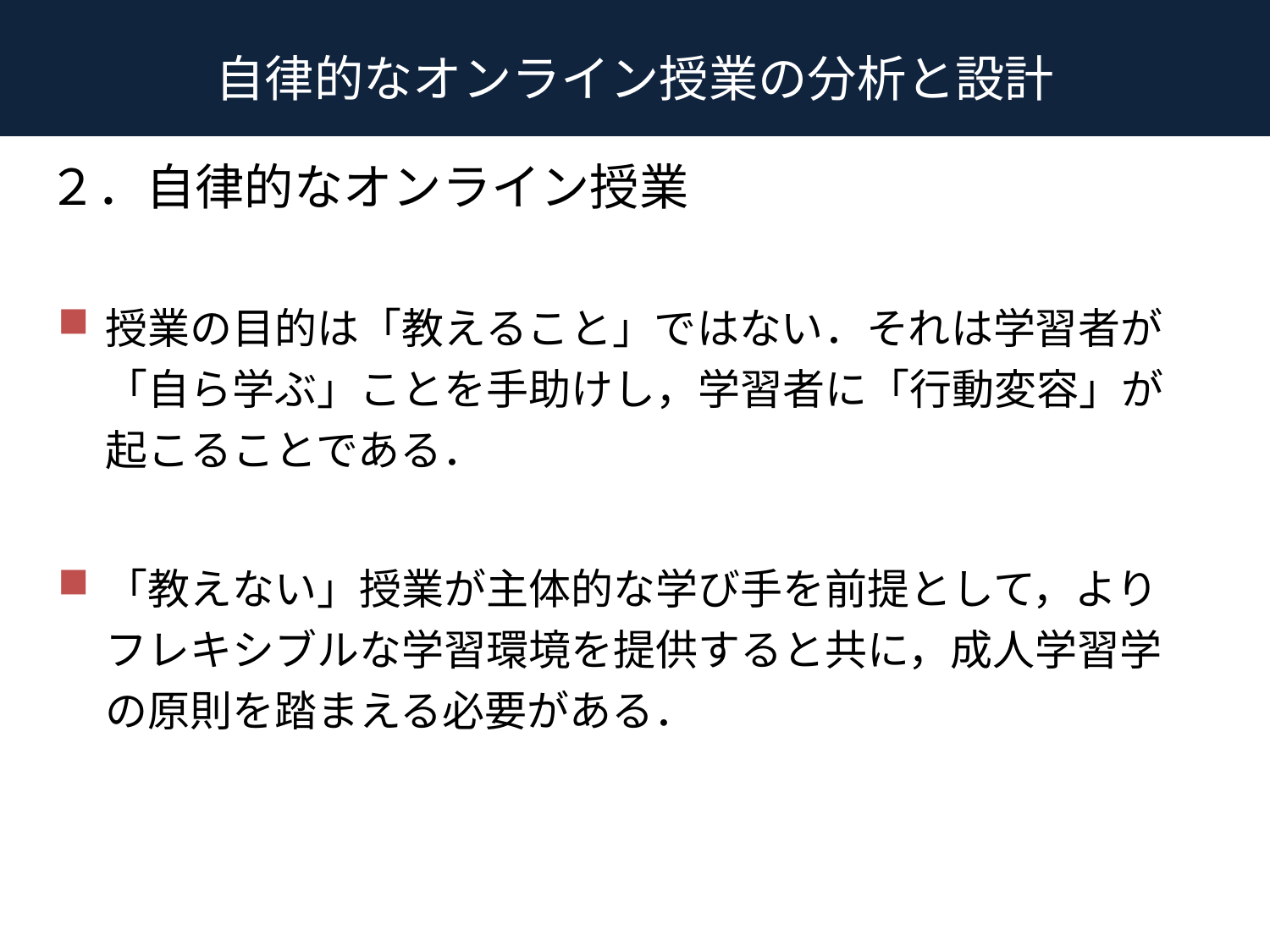

# 自律的なオンライン授業の分析と設計
２．自律的なオンライン授業

授業の目的は「教えること」ではない．それは学習者が「自ら学ぶ」ことを手助けし，学習者に「行動変容」が起こることである．

「教えない」授業が主体的な学び手を前提として，よりフレキシブルな学習環境を提供すると共に，成人学習学の原則を踏まえる必要がある．